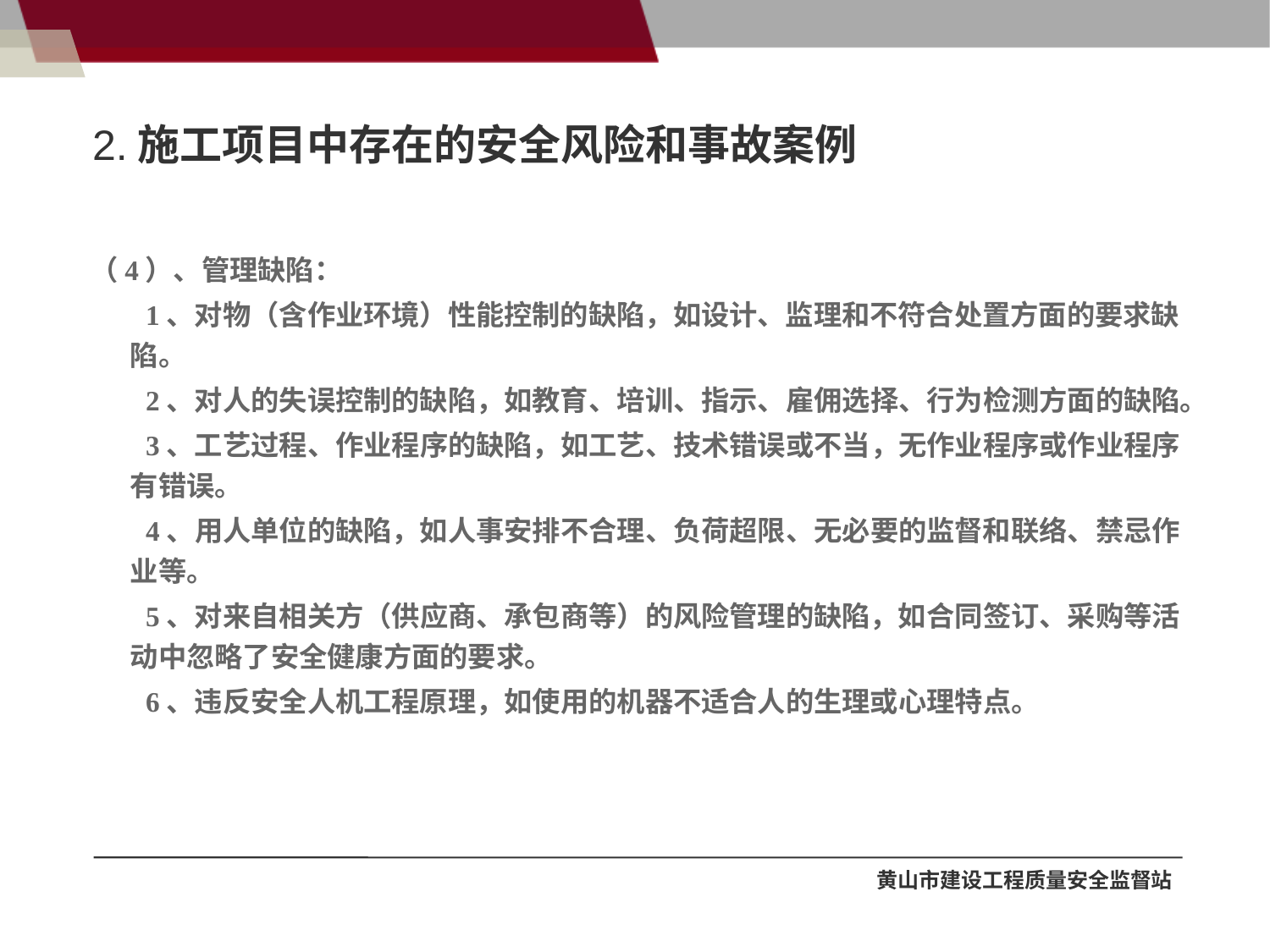

# 2.施工项目中存在的安全风险和事故案例
（4）、管理缺陷：
        1、对物（含作业环境）性能控制的缺陷，如设计、监理和不符合处置方面的要求缺陷。
        2、对人的失误控制的缺陷，如教育、培训、指示、雇佣选择、行为检测方面的缺陷。
        3、工艺过程、作业程序的缺陷，如工艺、技术错误或不当，无作业程序或作业程序有错误。
        4、用人单位的缺陷，如人事安排不合理、负荷超限、无必要的监督和联络、禁忌作业等。
        5、对来自相关方（供应商、承包商等）的风险管理的缺陷，如合同签订、采购等活动中忽略了安全健康方面的要求。
        6、违反安全人机工程原理，如使用的机器不适合人的生理或心理特点。